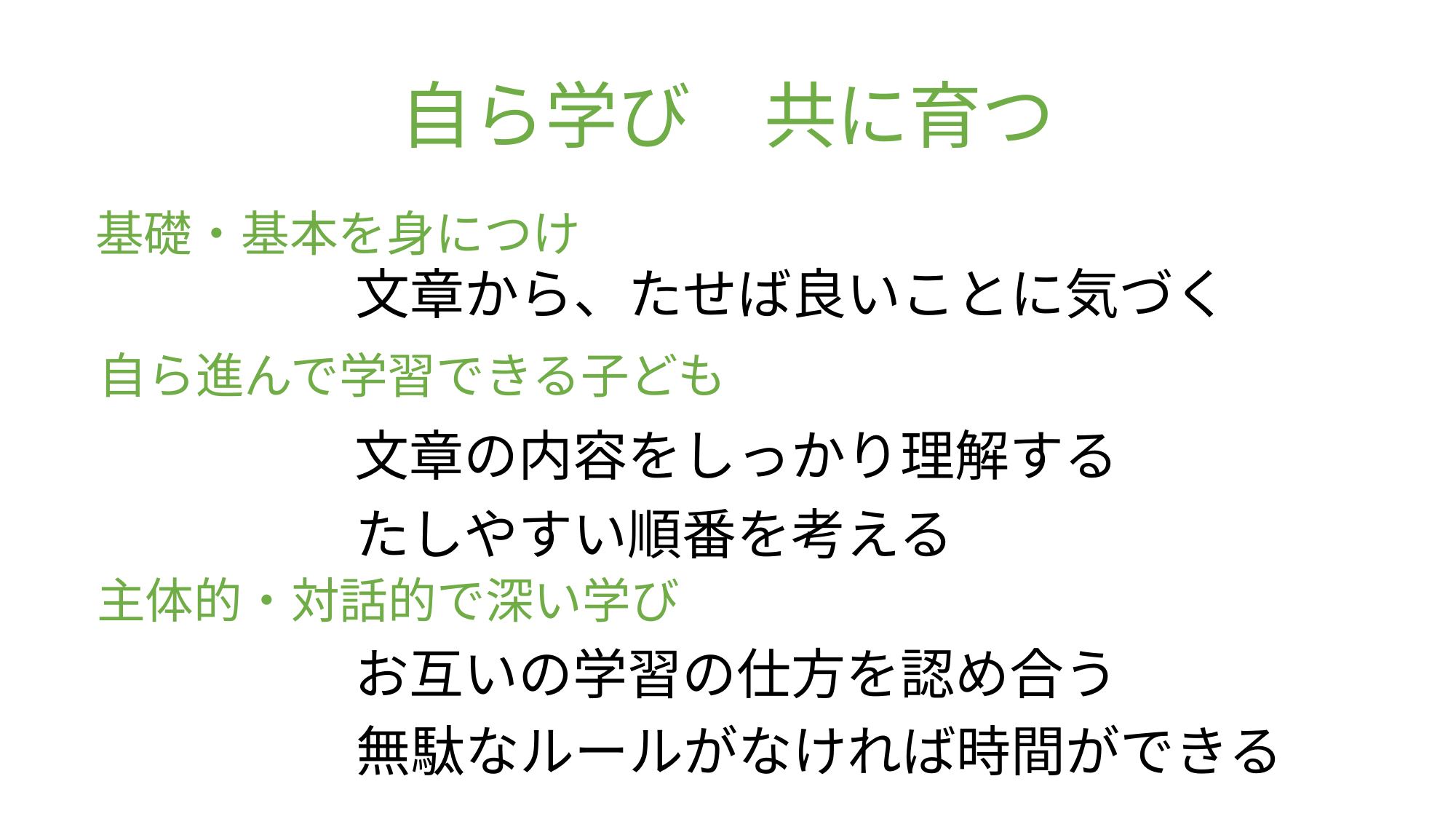

自ら学び　共に育つ
基礎・基本を身につけ
文章から、たせば良いことに気づく
自ら進んで学習できる子ども
文章の内容をしっかり理解する
たしやすい順番を考える
主体的・対話的で深い学び
お互いの学習の仕方を認め合う
無駄なルールがなければ時間ができる